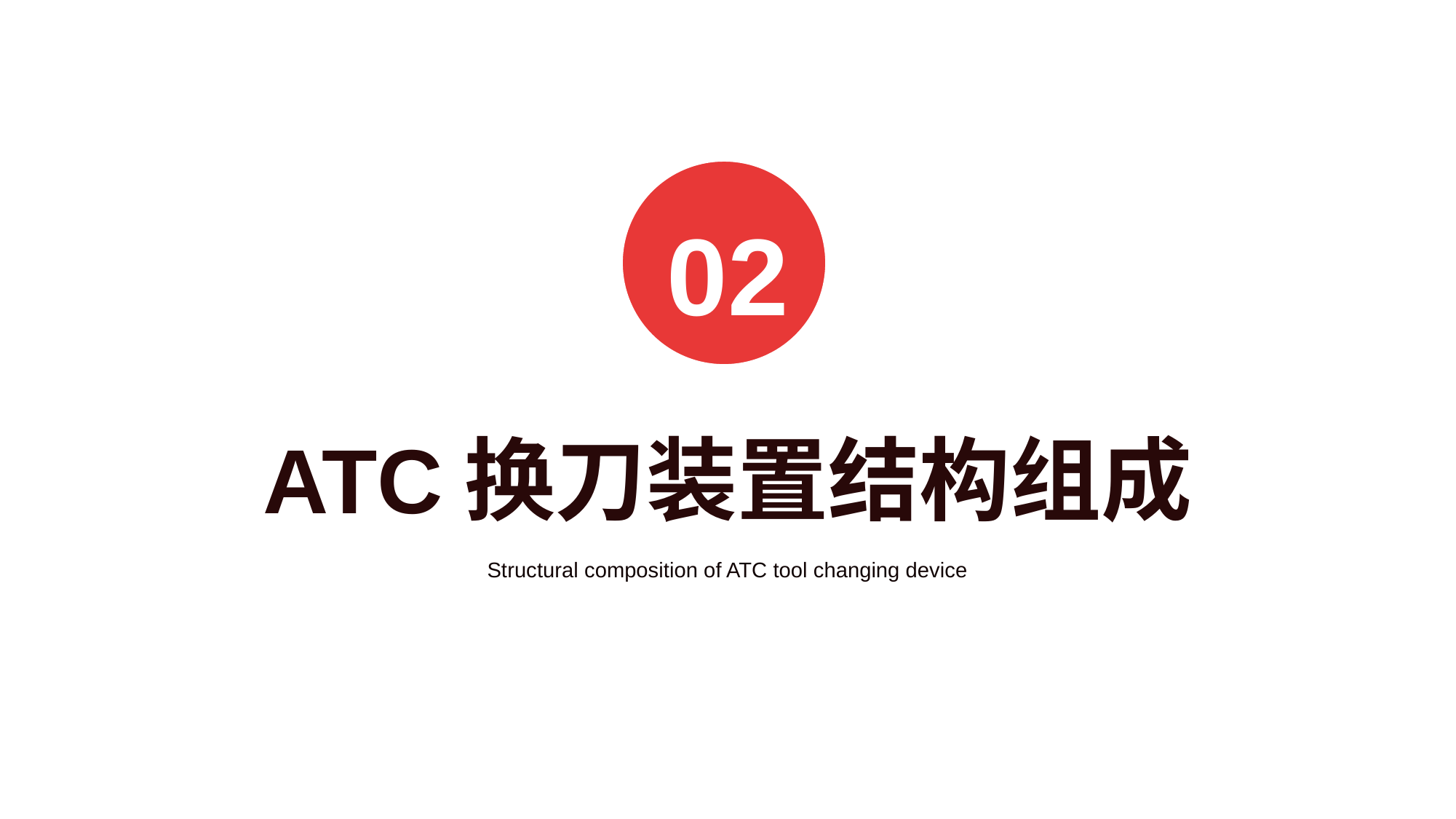

02

ATC换刀装置结构组成
Structural composition of ATC tool changing device